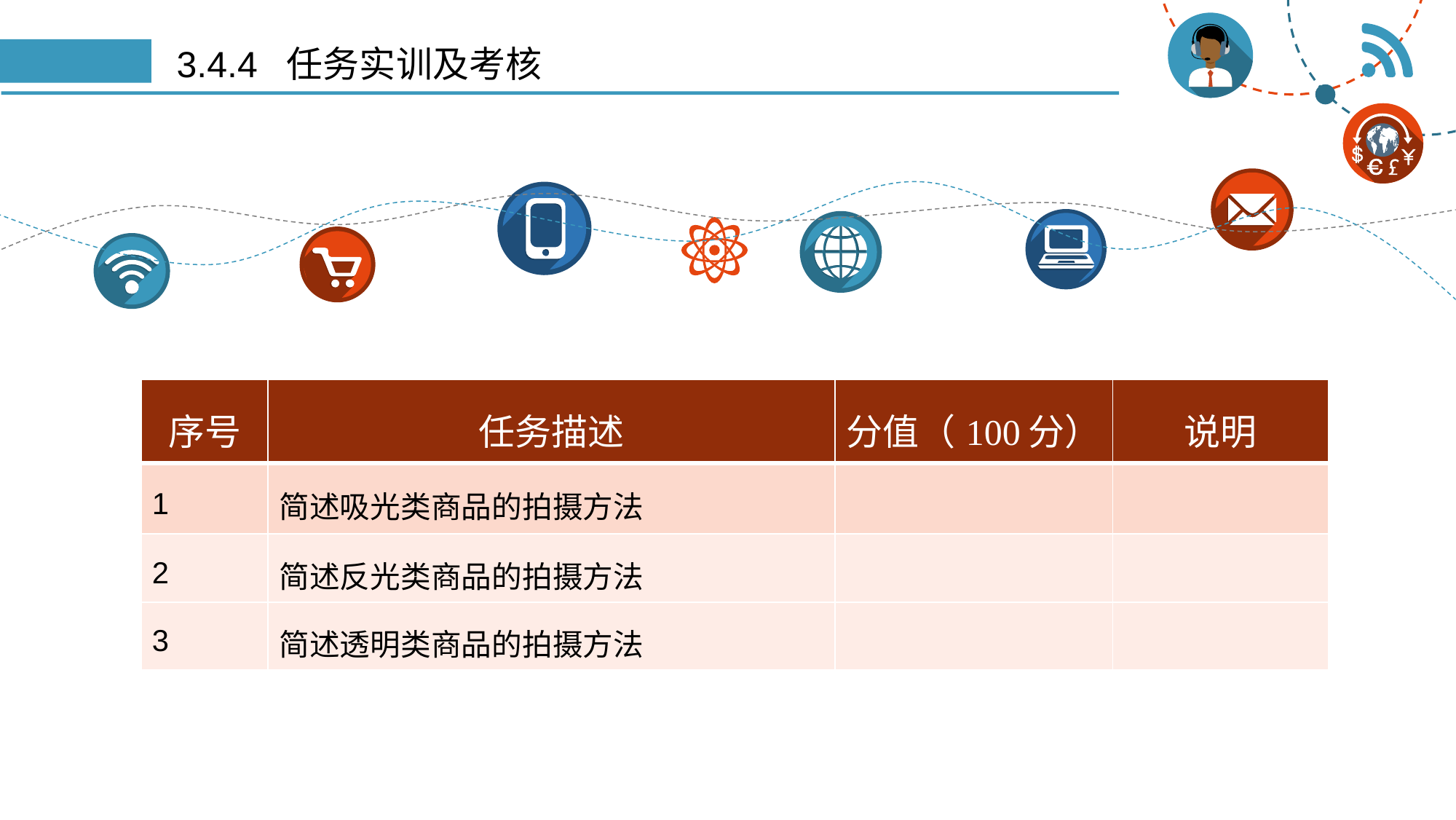

# 3.4.4  任务实训及考核

| 序号 | 任务描述 | 分值（100分） | 说明 |
| --- | --- | --- | --- |
| 1 | 简述吸光类商品的拍摄方法 |  |  |
| 2 | 简述反光类商品的拍摄方法 |  |  |
| 3 | 简述透明类商品的拍摄方法 |  |  |